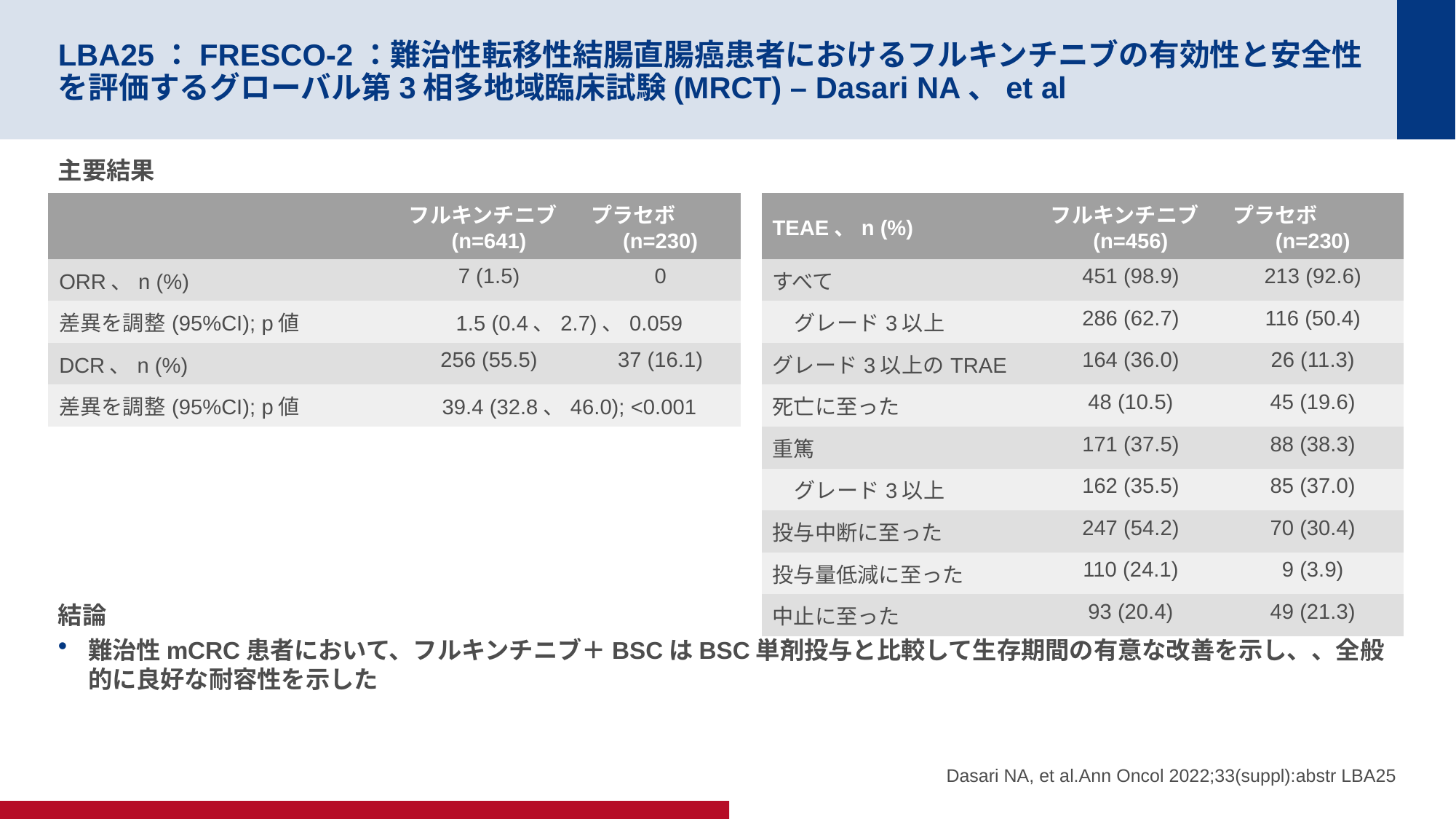

# LBA25：FRESCO-2：難治性転移性結腸直腸癌患者におけるフルキンチニブの有効性と安全性を評価するグローバル第3相多地域臨床試験(MRCT) – Dasari NA、et al
主要結果
結論
難治性mCRC患者において、フルキンチニブ＋BSCはBSC単剤投与と比較して生存期間の有意な改善を示し、、全般的に良好な耐容性を示した
|  | フルキンチニブ (n=641) | プラセボ (n=230) |
| --- | --- | --- |
| ORR、n (%) | 7 (1.5) | 0 |
| 差異を調整(95%CI); p値 | 1.5 (0.4、2.7)、0.059 |  |
| DCR、n (%) | 256 (55.5) | 37 (16.1) |
| 差異を調整(95%CI); p値 | 39.4 (32.8、46.0); <0.001 |  |
| TEAE、n (%) | フルキンチニブ (n=456) | プラセボ (n=230) |
| --- | --- | --- |
| すべて | 451 (98.9) | 213 (92.6) |
| グレード3以上 | 286 (62.7) | 116 (50.4) |
| グレード3以上のTRAE | 164 (36.0) | 26 (11.3) |
| 死亡に至った | 48 (10.5) | 45 (19.6) |
| 重篤 | 171 (37.5) | 88 (38.3) |
| グレード3以上 | 162 (35.5) | 85 (37.0) |
| 投与中断に至った | 247 (54.2) | 70 (30.4) |
| 投与量低減に至った | 110 (24.1) | 9 (3.9) |
| 中止に至った | 93 (20.4) | 49 (21.3) |
Dasari NA, et al.Ann Oncol 2022;33(suppl):abstr LBA25